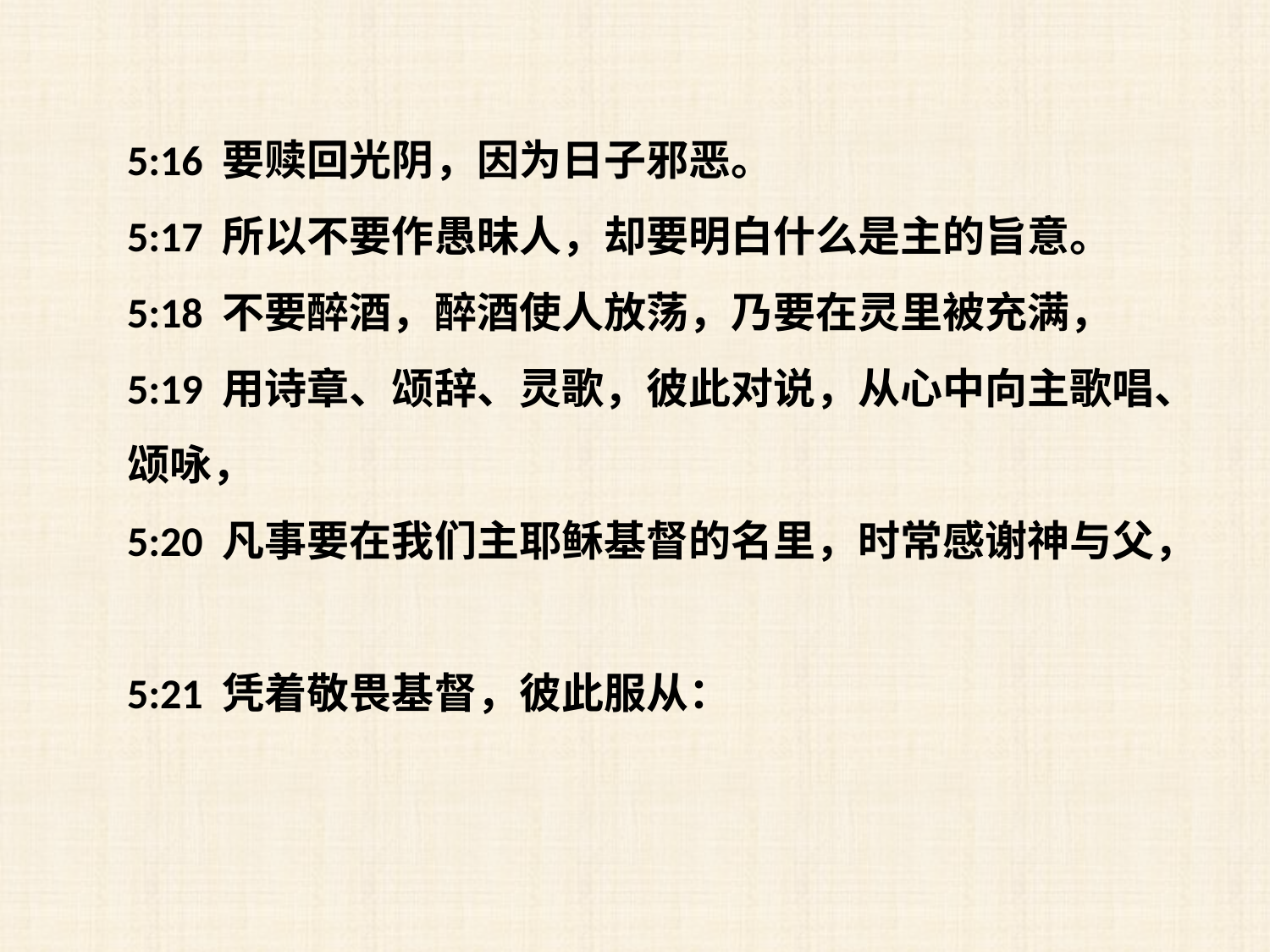

5:16 要赎回光阴，因为日子邪恶。
5:17 所以不要作愚昧人，却要明白什么是主的旨意。
5:18 不要醉酒，醉酒使人放荡，乃要在灵里被充满，
5:19 用诗章、颂辞、灵歌，彼此对说，从心中向主歌唱、颂咏，
5:20 凡事要在我们主耶稣基督的名里，时常感谢神与父，
5:21 凭着敬畏基督，彼此服从：